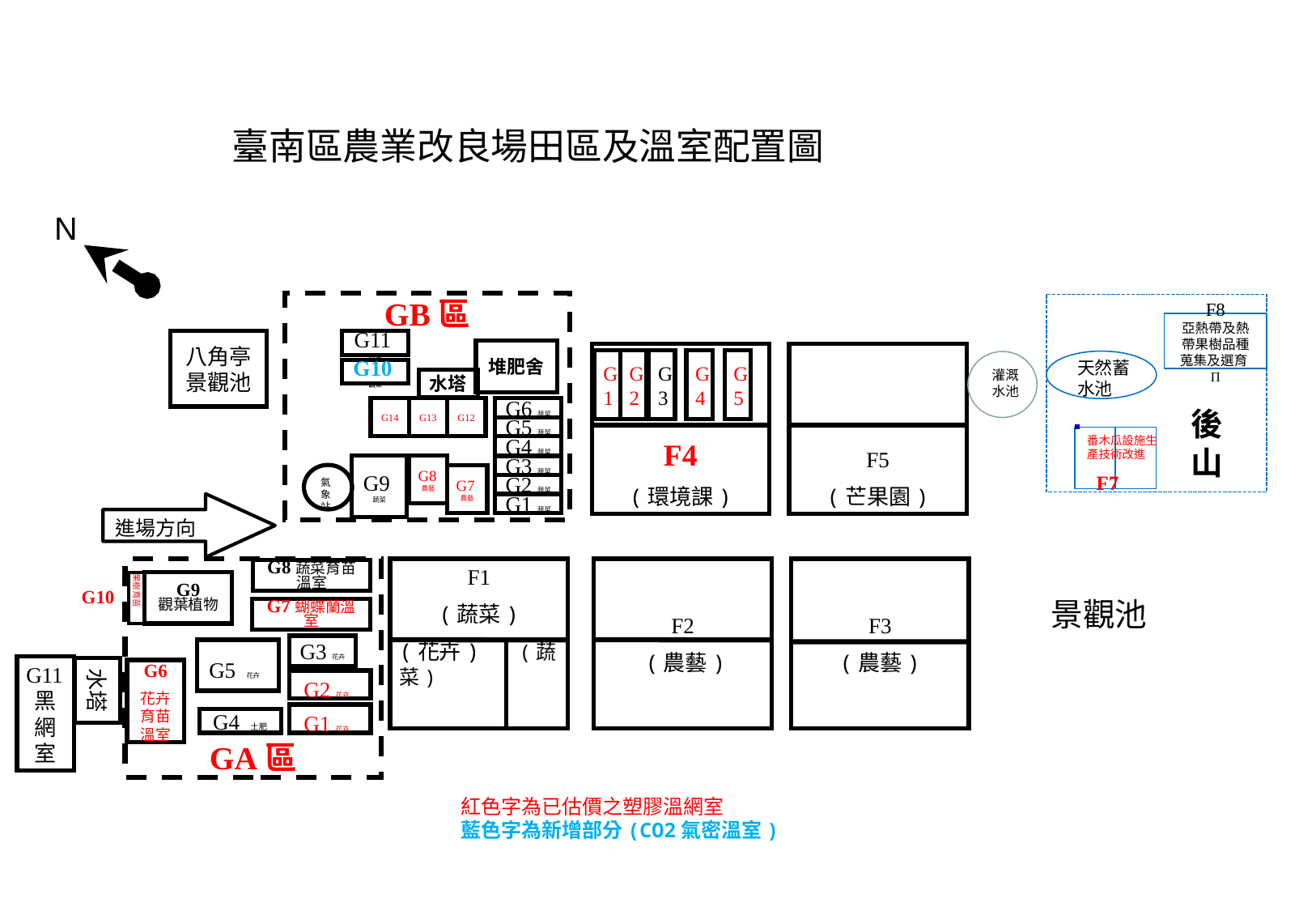

臺南區農業改良場田區及溫室配置圖
N

GB區

F8
亞熱帶及熱帶果樹品種蒐集及選育П
八角亭景觀池
G11蔬菜
堆肥舍
F4
(環境課)
F5
(芒果園)
G1
G2
G3
G4
G5

天然蓄水池

G10蔬菜
灌溉
水池
水塔
G14
G13
G12
G6蔬菜
後山
G5蔬菜

番木瓜設施生產技術改進
G4蔬菜
G9蔬菜
G8農藝
G3蔬菜
F7

G7農藝
氣象站
G2蔬菜
G1蔬菜
進場方向
GA區
F1
(蔬菜)
(花卉)   (蔬菜)
F2
 (農藝)
F3
(農藝)
G8蔬菜育苗溫室
G9
觀葉植物
果樹育苗
G10
景觀池
G7蝴蝶蘭溫室
G3花卉
G5 花卉

G11黑網室
水塔
G6
花卉育苗溫室
G2花卉
G1花卉
G4 土肥
紅色字為已估價之塑膠溫網室
藍色字為新增部分(CO2氣密溫室)